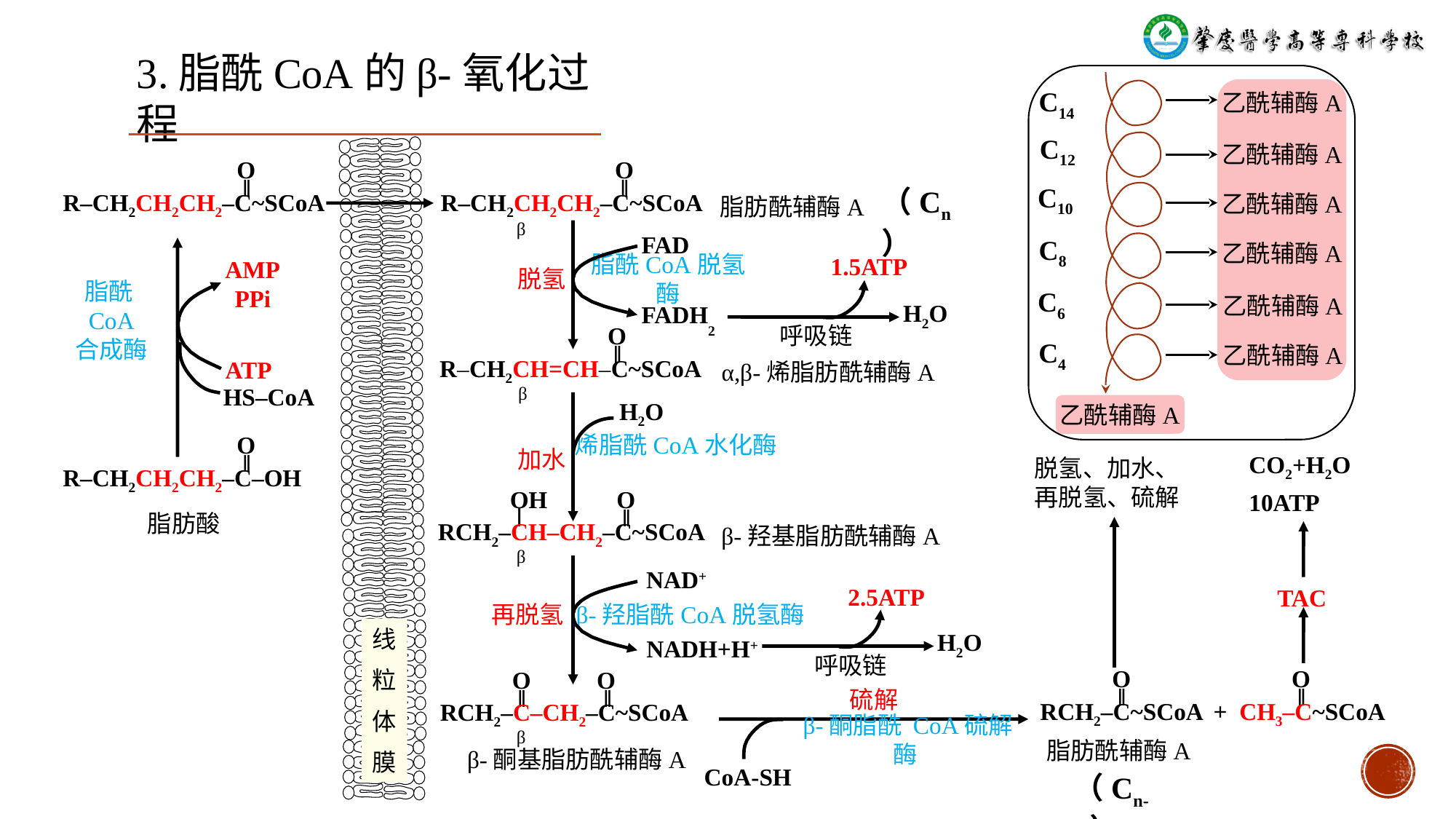

3.脂酰CoA的β-氧化过程

C14
乙酰辅酶A
C12
乙酰辅酶A
C10
乙酰辅酶A
C8
乙酰辅酶A
C6
乙酰辅酶A
C4
乙酰辅酶A
乙酰辅酶A

                             O
                              ǁ
R‒CH2CH2CH2‒C~SCoA
                             O
                              ǁ
R‒CH2CH2CH2‒C~SCoA
（Cn）
脂肪酰辅酶A

β

FAD

1.5ATP
AMP
PPi
脱氢
脂酰CoA脱氢酶
脂酰CoA
合成酶
H2O

FADH2

呼吸链
                            O
                             ‖
R‒CH2CH=CH‒C~SCoA
α,β-烯脂肪酰辅酶A
ATP

β
HS‒CoA

H2O

                             O
                              ǁ
R‒CH2CH2CH2‒C‒OH
CO2+H2O
10ATP
加水
烯脂酰CoA水化酶
脱氢、加水、再脱氢、硫解
            OH            O
             ⅼ                 ‖
RCH2‒CH‒CH2‒C~SCoA
脂肪酸
β-羟基脂肪酰辅酶A

β

NAD+

TAC
2.5ATP

再脱氢
β-羟脂酰CoA脱氢酶

线
粒
体
膜
H2O

NADH+H+

呼吸链
            O
             ǁ
RCH2‒C~SCoA
             O
              ǁ
+  CH3‒C~SCoA
            O           O
             ‖             ‖
RCH2‒C‒CH2‒C~SCoA
硫解
β
β-酮脂酰 CoA硫解酶

脂肪酰辅酶A
β-酮基脂肪酰辅酶A
CoA-SH
（Cn-2）